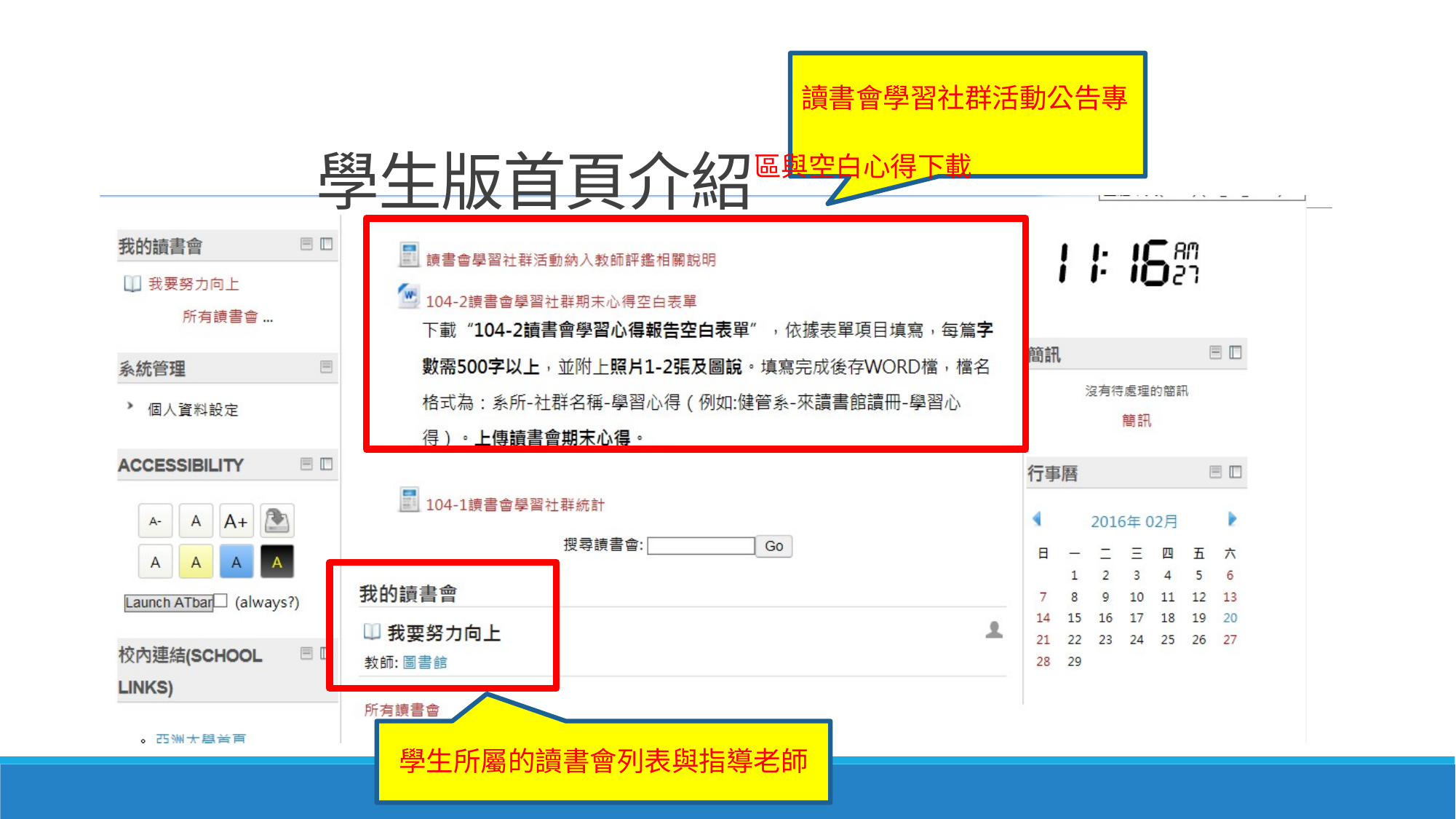

# 學生版首頁介紹區與空白心得下載
讀書會學習社群活動公告專

學生所屬的讀書會列表與指導老師